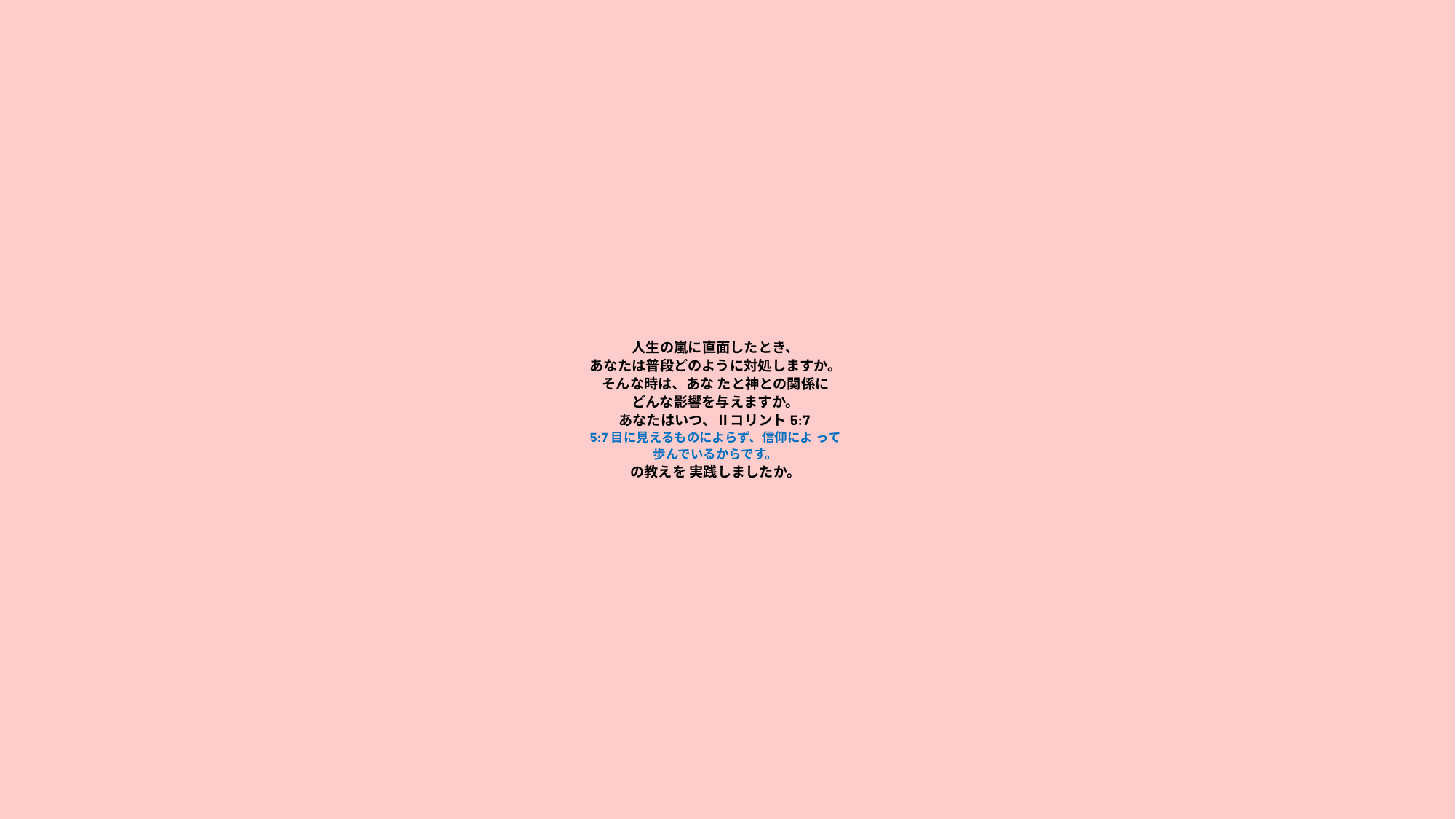

# 人生の嵐に直面したとき、 あなたは普段どのように対処しますか。 そんな時は、あな たと神との関係に どんな影響を与えますか。 あなたはいつ、Ⅱコリント 5:7 5:7 目に見えるものによらず、信仰によ って 歩んでいるからです。 の教えを 実践しましたか。